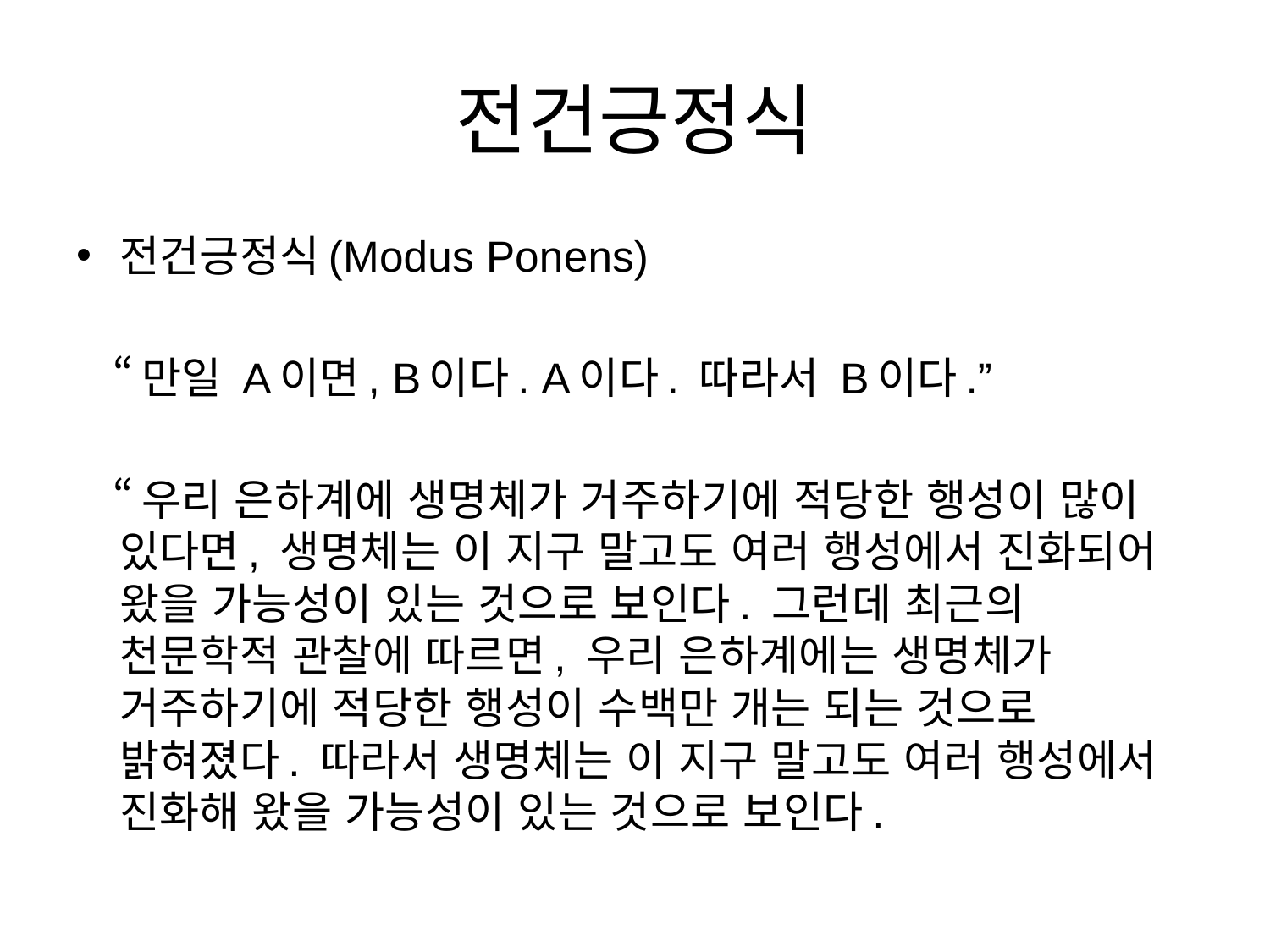

# 전건긍정식
전건긍정식(Modus Ponens)

   “만일 A이면, B이다. A이다. 따라서 B이다.”

   “우리 은하계에 생명체가 거주하기에 적당한 행성이 많이 있다면, 생명체는 이 지구 말고도 여러 행성에서 진화되어 왔을 가능성이 있는 것으로 보인다. 그런데 최근의 천문학적 관찰에 따르면, 우리 은하계에는 생명체가 거주하기에 적당한 행성이 수백만 개는 되는 것으로 밝혀졌다. 따라서 생명체는 이 지구 말고도 여러 행성에서 진화해 왔을 가능성이 있는 것으로 보인다.